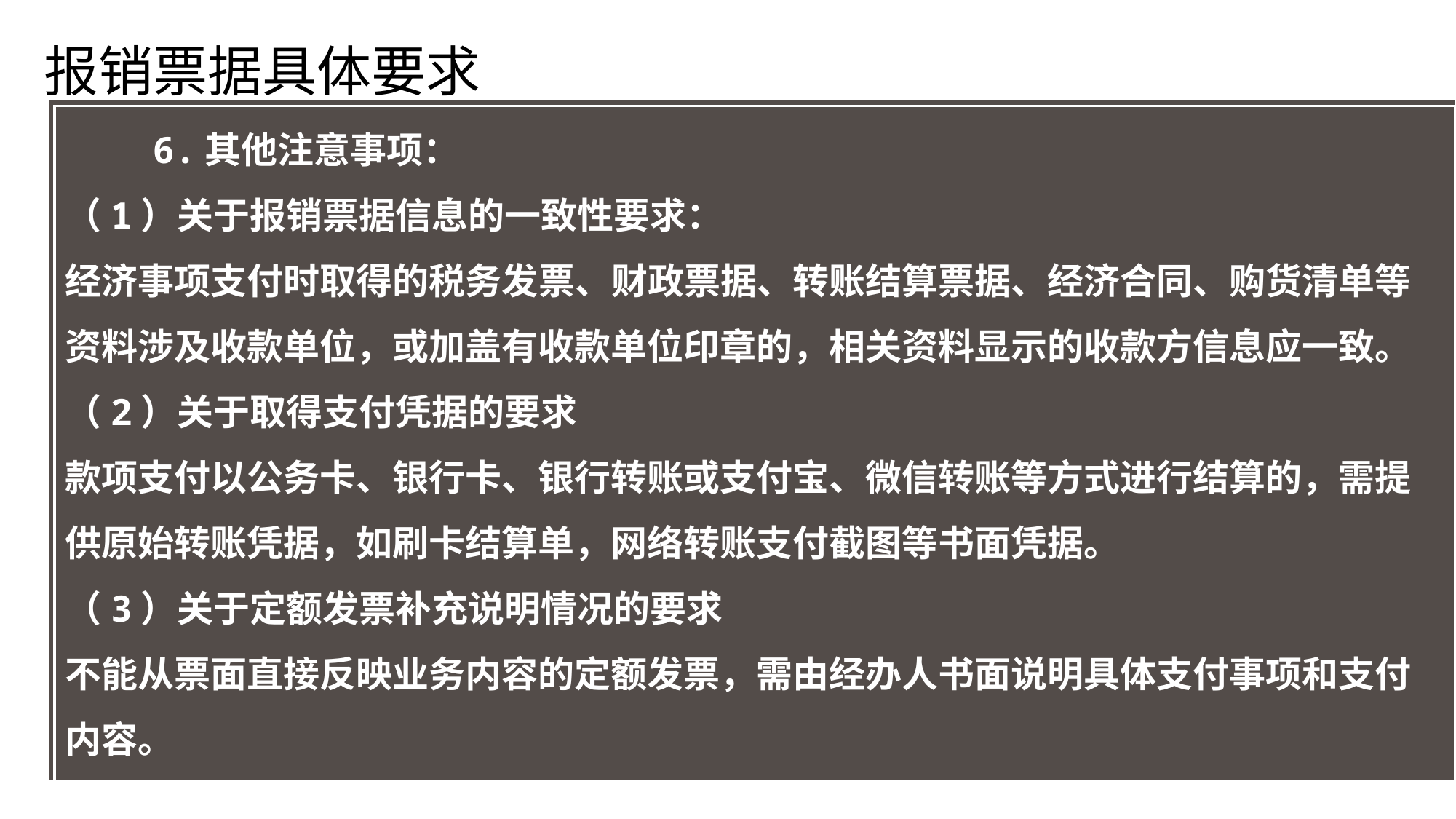

报销票据具体要求

    6.其他注意事项：
（1）关于报销票据信息的一致性要求：
经济事项支付时取得的税务发票、财政票据、转账结算票据、经济合同、购货清单等资料涉及收款单位，或加盖有收款单位印章的，相关资料显示的收款方信息应一致。
（2）关于取得支付凭据的要求
款项支付以公务卡、银行卡、银行转账或支付宝、微信转账等方式进行结算的，需提供原始转账凭据，如刷卡结算单，网络转账支付截图等书面凭据。
（3）关于定额发票补充说明情况的要求
不能从票面直接反映业务内容的定额发票，需由经办人书面说明具体支付事项和支付内容。